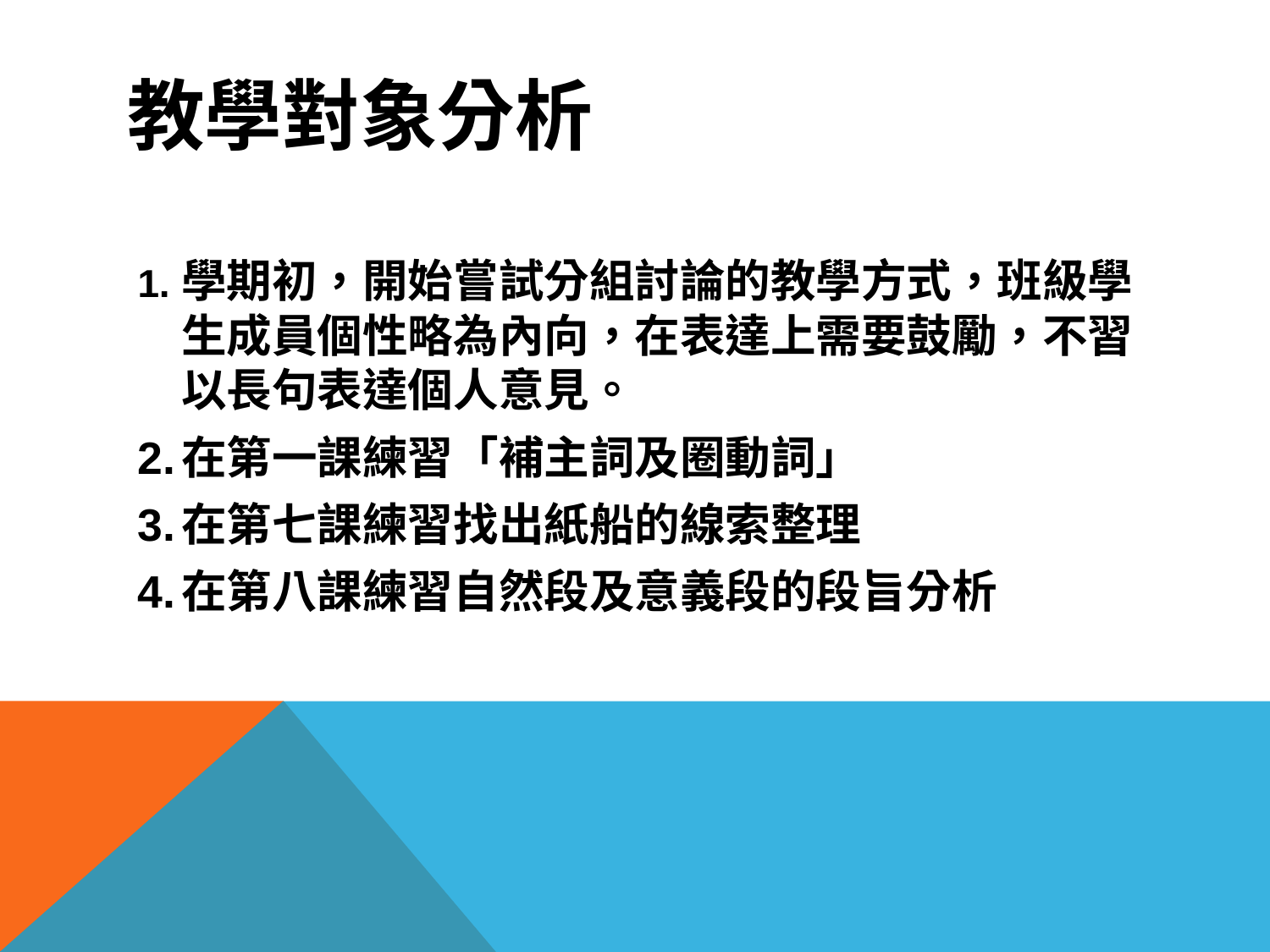

# 教學對象分析
1.	學期初，開始嘗試分組討論的教學方式，班級學生成員個性略為內向，在表達上需要鼓勵，不習以長句表達個人意見。
2.	在第一課練習「補主詞及圈動詞」
3.	在第七課練習找出紙船的線索整理
4.	在第八課練習自然段及意義段的段旨分析